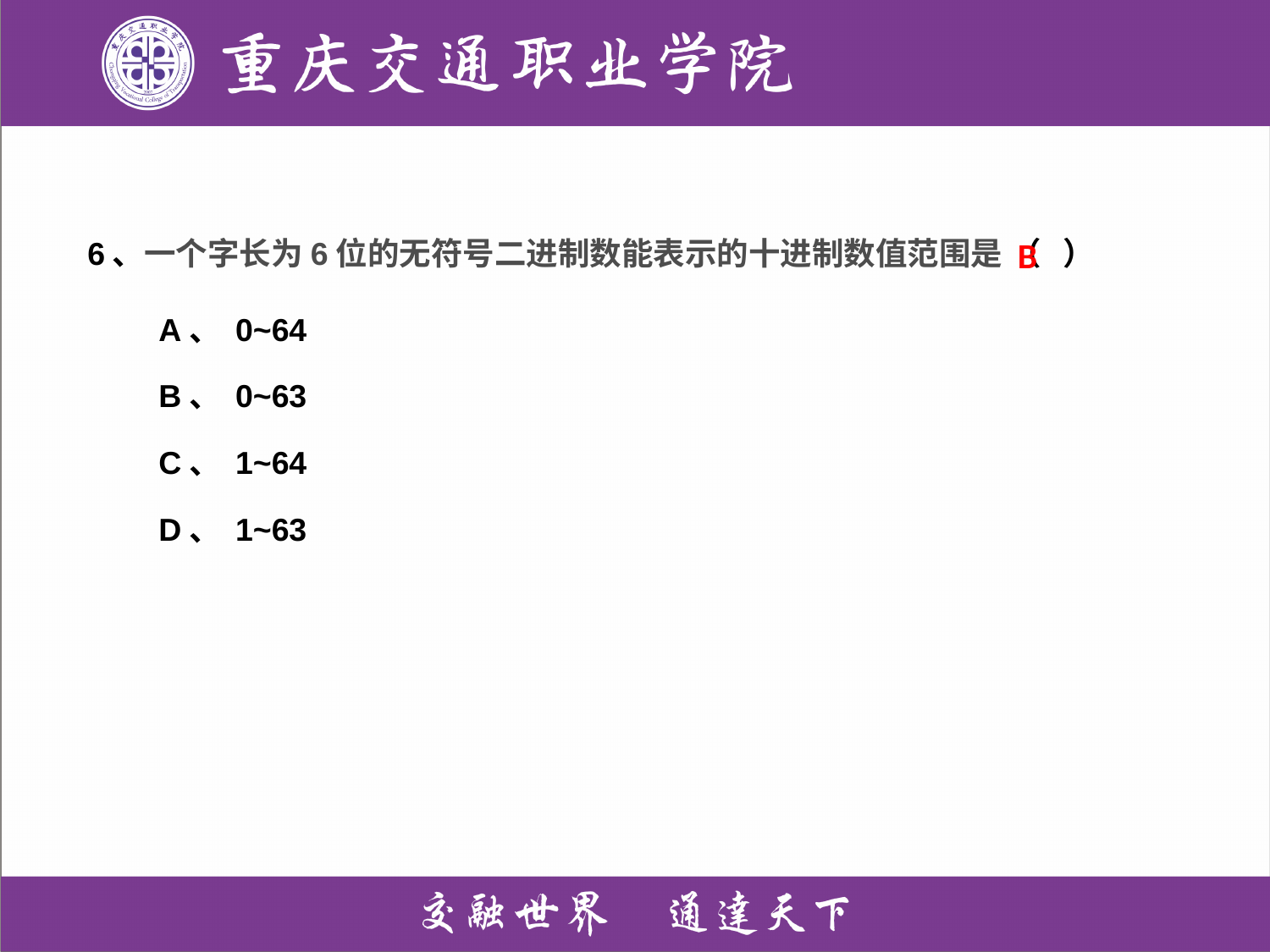

6、一个字长为6位的无符号二进制数能表示的十进制数值范围是 （   ）

        A、 0~64
        B、 0~63
        C、 1~64
        D、 1~63
B